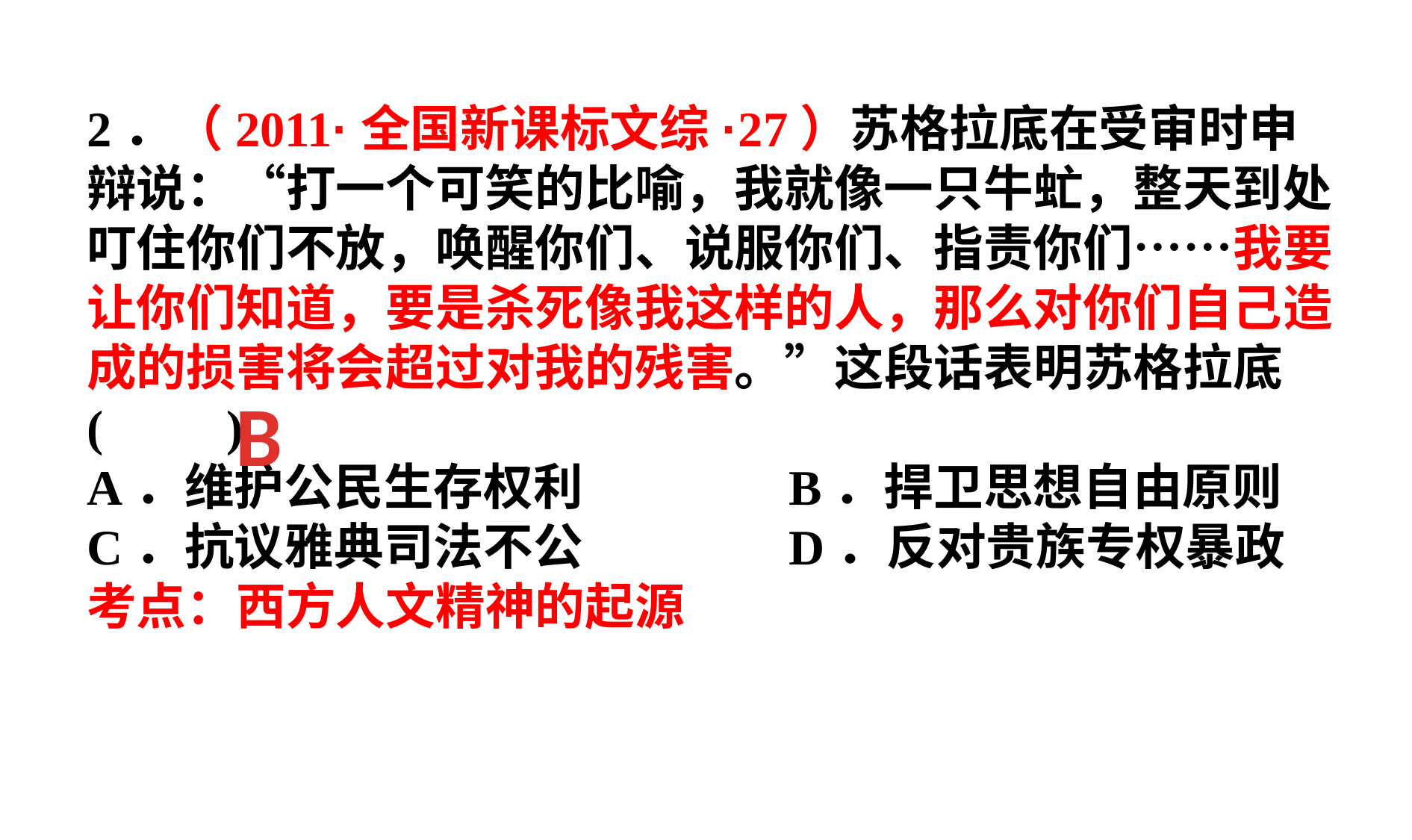

2．（2011·全国新课标文综·27）苏格拉底在受审时申辩说：“打一个可笑的比喻，我就像一只牛虻，整天到处叮住你们不放，唤醒你们、说服你们、指责你们……我要让你们知道，要是杀死像我这样的人，那么对你们自己造成的损害将会超过对我的残害。”这段话表明苏格拉底(　　)
A．维护公民生存权利                 B．捍卫思想自由原则
C．抗议雅典司法不公                 D．反对贵族专权暴政
考点：西方人文精神的起源

B